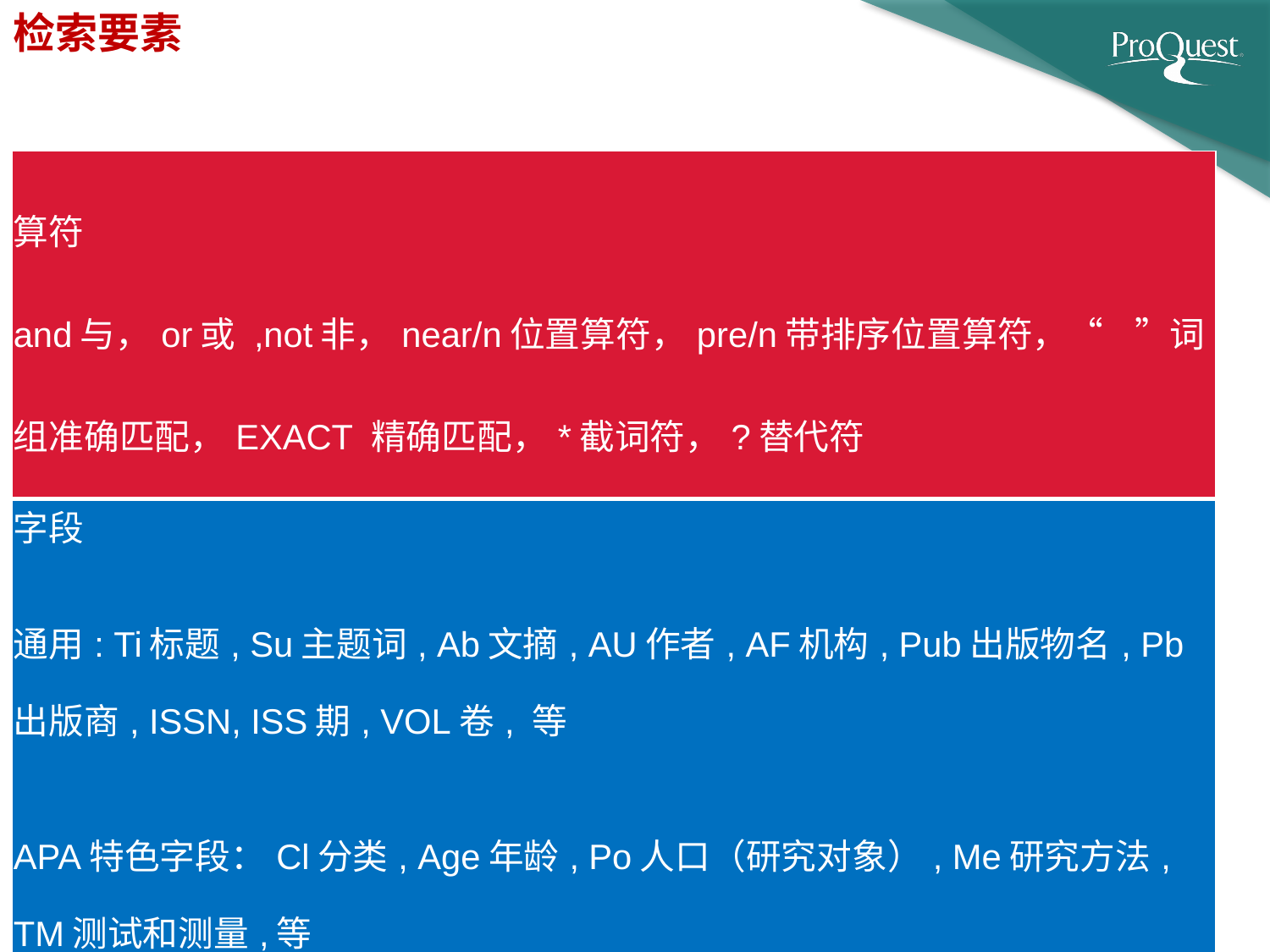

检索要素

| 算符 and与，or或 ,not非，near/n位置算符，pre/n带排序位置算符，“ ”词组准确匹配，EXACT 精确匹配，\*截词符，?替代符 |
| --- |
| 字段 通用: Ti标题, Su主题词, Ab文摘, AU作者, AF机构, Pub出版物名, Pb出版商, ISSN, ISS期, VOL卷, 等 APA特色字段：Cl分类, Age年龄, Po人口（研究对象）, Me研究方法, TM测试和测量,等 |